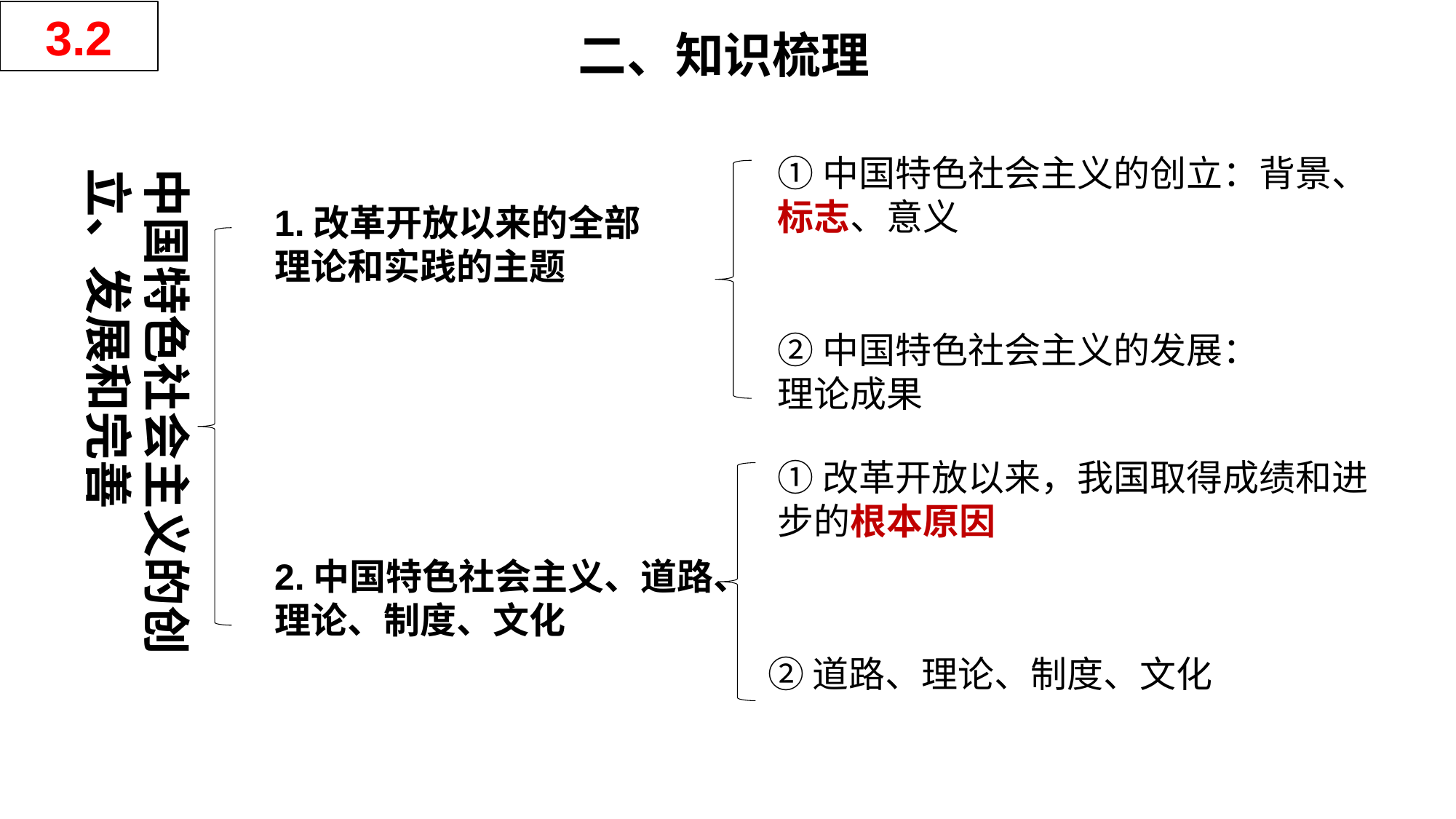

二、知识梳理
3.2
①中国特色社会主义的创立：背景、标志、意义

②中国特色社会主义的发展：理论成果
中国特色社会主义的创立、发展和完善
1.改革开放以来的全部
理论和实践的主题

①改革开放以来，我国取得成绩和进步的根本原因

②道路、理论、制度、文化
2.中国特色社会主义、道路、理论、制度、文化